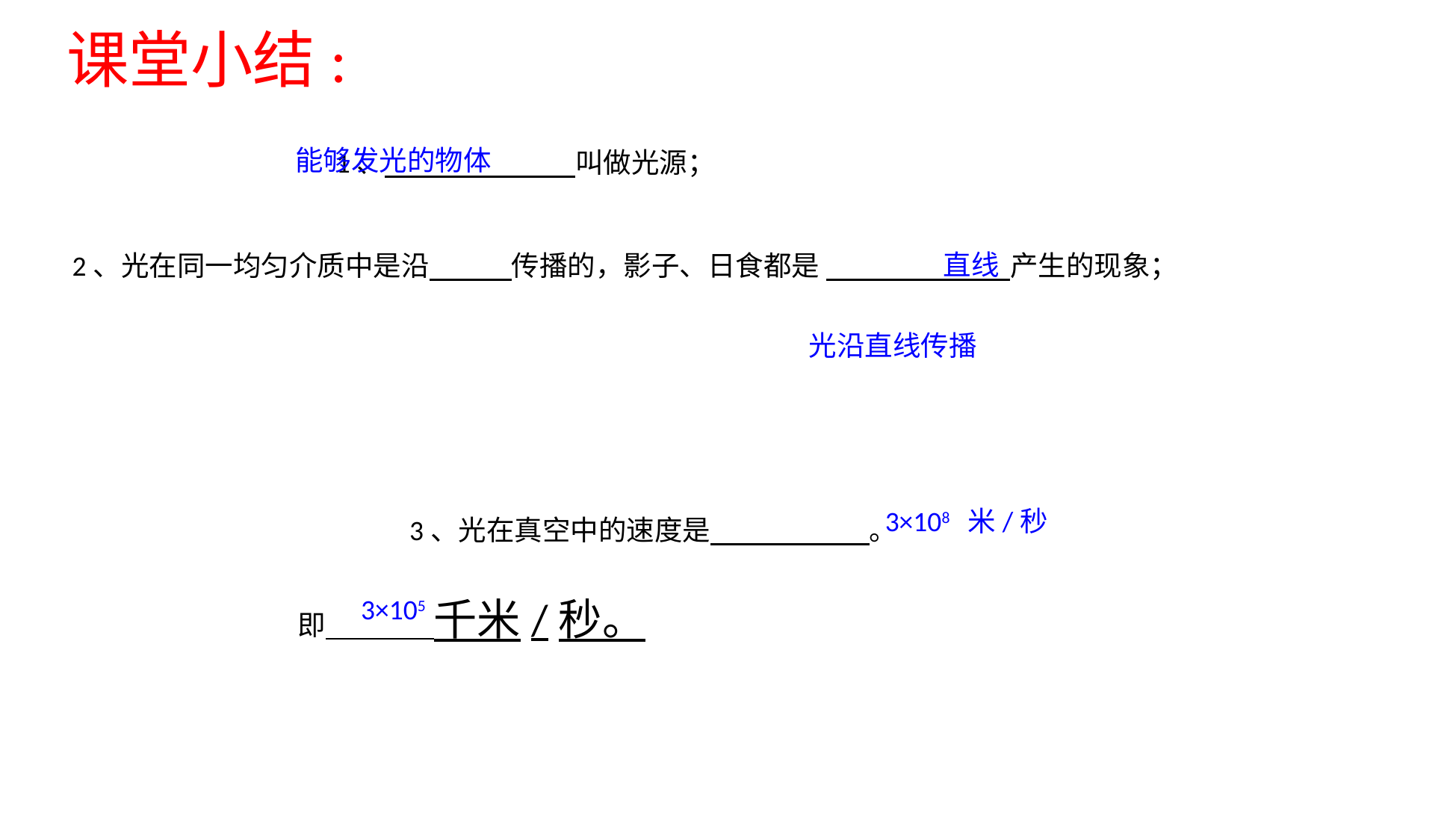

课堂小结:
能够发光的物体
1、                              叫做光源；
2、光在同一均匀介质中是沿             传播的，影子、日食都是                              产生的现象；
直线
光沿直线传播
3×108   米/秒
3、光在真空中的速度是                         。

3×105
即                 千米/秒。